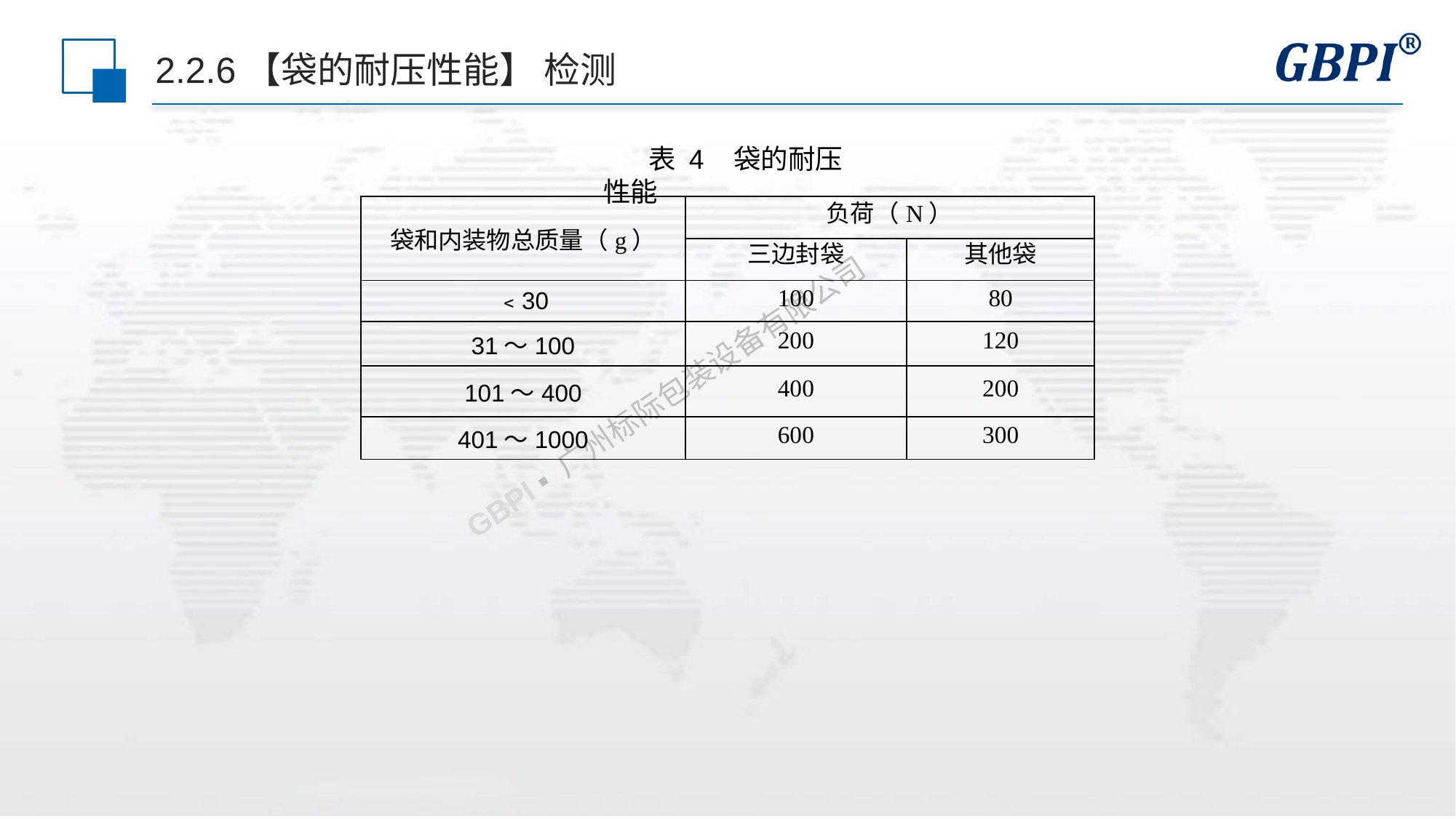

# 2.2.6【袋的耐压性能】 检测
表 4   袋的耐压性能
| 袋和内装物总质量（g） | 负荷（N） |  |
| --- | --- | --- |
|  | 三边封袋 | 其他袋 |
| ﹤30 | 100 | 80 |
| 31～100 | 200 | 120 |
| 101～400 | 400 | 200 |
| 401～1000 | 600 | 300 |